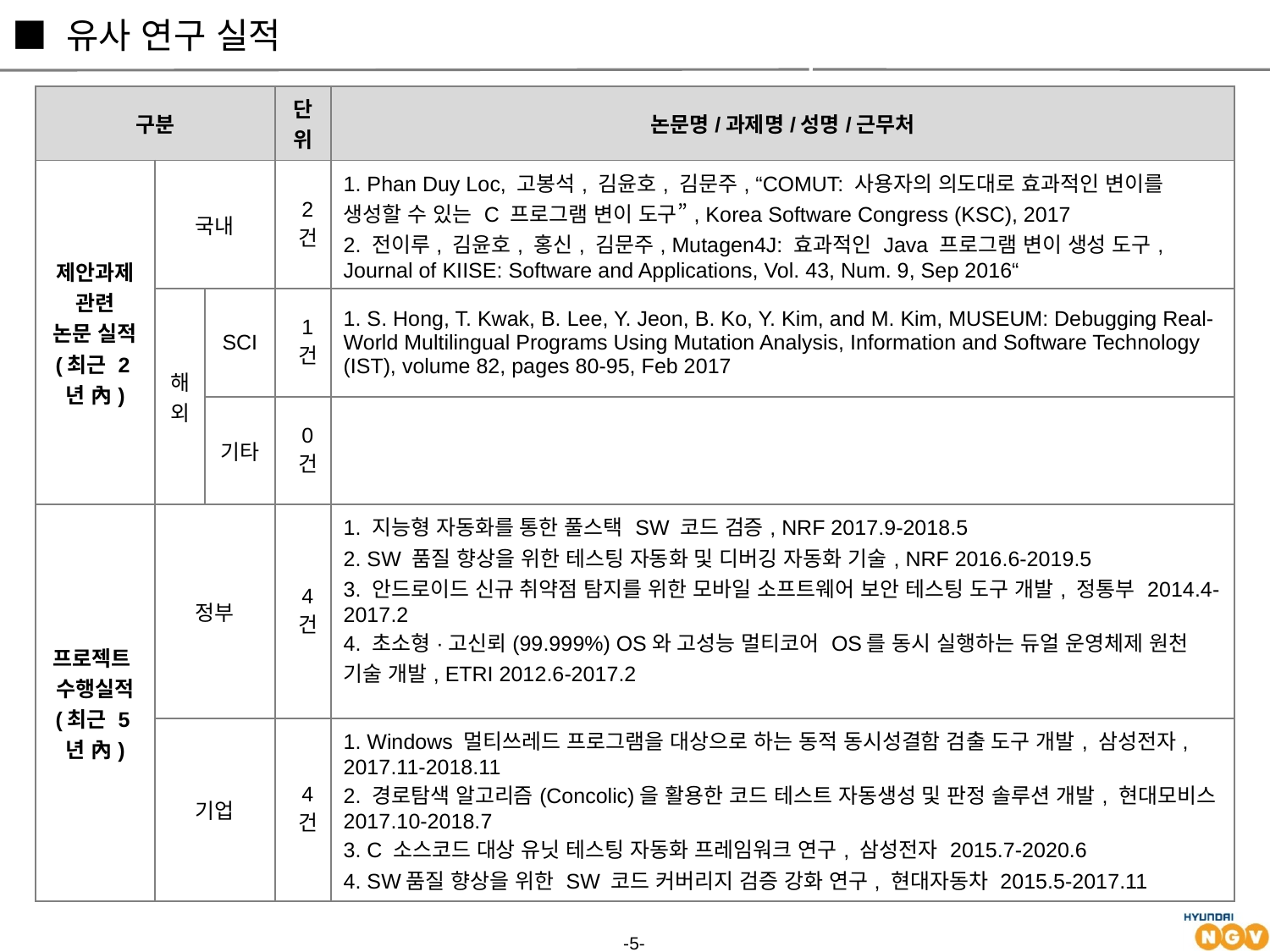

■ 유사 연구 실적
| 구분 |  |  | 단위 | 논문명/과제명/성명/근무처 |
| --- | --- | --- | --- | --- |
| 제안과제 관련 논문 실적 (최근 2년 內) | 국내 |  | 2건 | 1. Phan Duy Loc, 고봉석, 김윤호, 김문주, “COMUT: 사용자의 의도대로 효과적인 변이를 생성할 수 있는 C 프로그램 변이 도구”, Korea Software Congress (KSC), 2017 2. 전이루, 김윤호, 홍신, 김문주, Mutagen4J: 효과적인 Java 프로그램 변이 생성 도구, Journal of KIISE: Software and Applications, Vol. 43, Num. 9, Sep 2016“ |
|  | 해외 | SCI | 1건 | 1. S. Hong, T. Kwak, B. Lee, Y. Jeon, B. Ko, Y. Kim, and M. Kim, MUSEUM: Debugging Real-World Multilingual Programs Using Mutation Analysis, Information and Software Technology (IST), volume 82, pages 80-95, Feb 2017 |
|  |  | 기타 | 0건 |  |
| 프로젝트 수행실적 (최근 5년 內) | 정부 |  | 4건 | 1. 지능형 자동화를 통한 풀스택 SW 코드 검증, NRF 2017.9-2018.5 2. SW 품질 향상을 위한 테스팅 자동화 및 디버깅 자동화 기술, NRF 2016.6-2019.5 3. 안드로이드 신규 취약점 탐지를 위한 모바일 소프트웨어 보안 테스팅 도구 개발, 정통부 2014.4-2017.2 4. 초소형·고신뢰(99.999%) OS와 고성능 멀티코어 OS를 동시 실행하는 듀얼 운영체제 원천 기술 개발, ETRI 2012.6-2017.2 |
|  | 기업 |  | 4건 | 1. Windows 멀티쓰레드 프로그램을 대상으로 하는 동적 동시성결함 검출 도구 개발, 삼성전자, 2017.11-2018.11 2. 경로탐색 알고리즘(Concolic)을 활용한 코드 테스트 자동생성 및 판정 솔루션 개발, 현대모비스 2017.10-2018.7 3. C 소스코드 대상 유닛 테스팅 자동화 프레임워크 연구, 삼성전자 2015.7-2020.6 4. SW품질 향상을 위한 SW 코드 커버리지 검증 강화 연구, 현대자동차 2015.5-2017.11 |